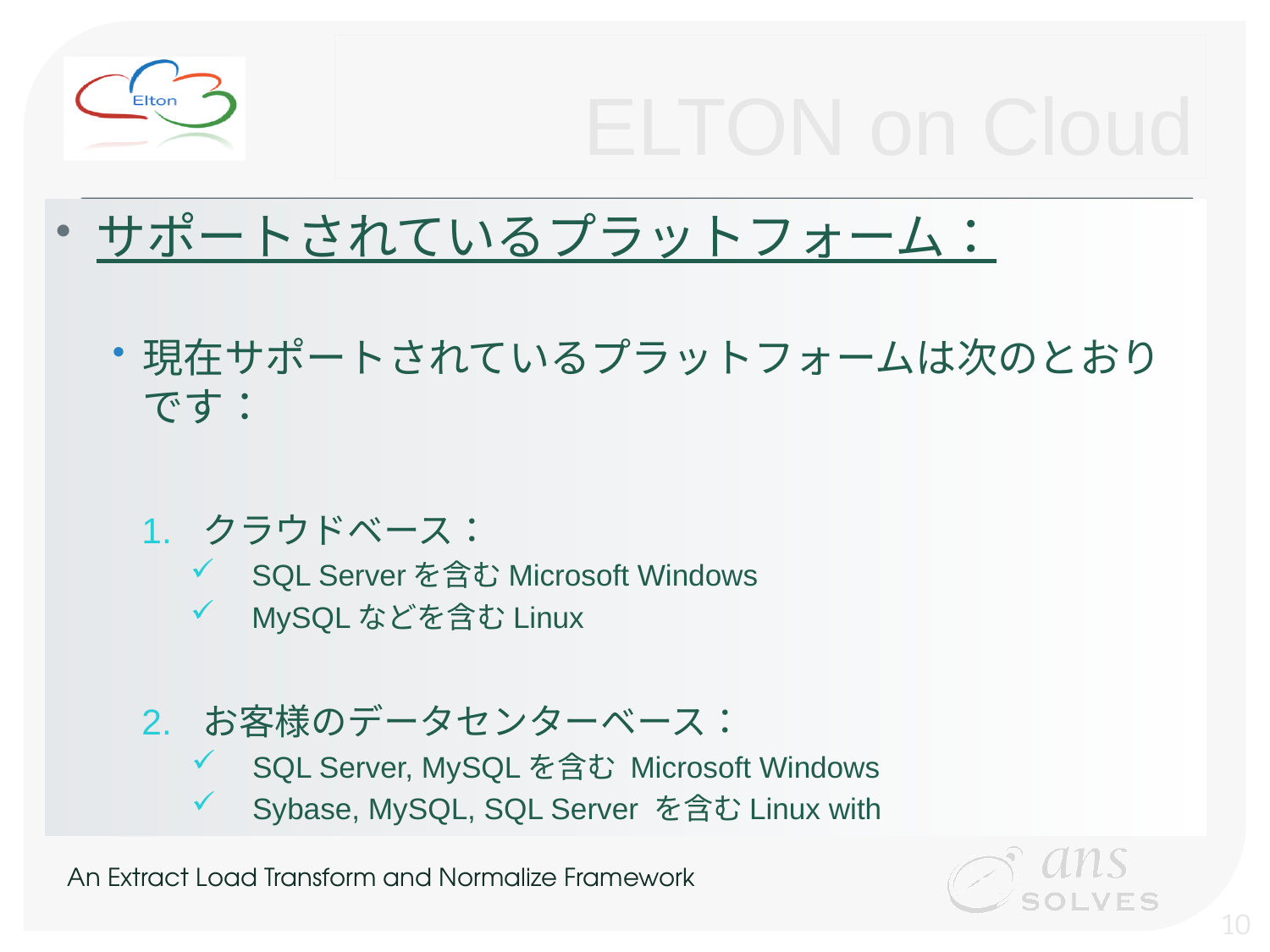

# ELTON on Cloud
サポートされているプラットフォーム：

現在サポートされているプラットフォームは次のとおりです：

クラウドベース：
SQL Serverを含むMicrosoft Windows
MySQLなどを含むLinux

お客様のデータセンターベース：
　SQL Server, MySQLを含む Microsoft Windows
　Sybase, MySQL, SQL Server を含むLinux with

10